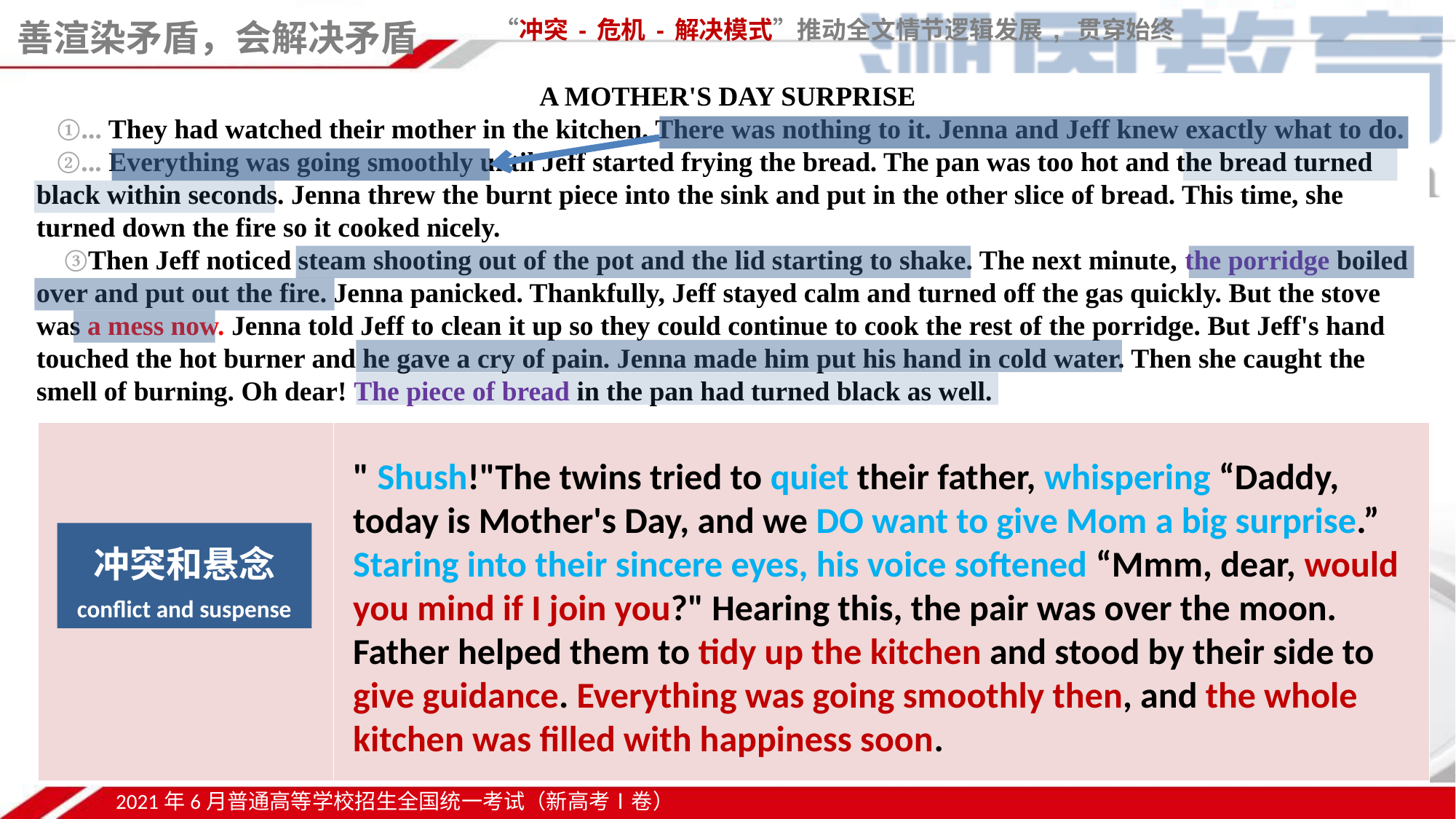

善渲染矛盾，会解决矛盾        “冲突-危机-解决模式”推动全文情节逻辑发展, 贯穿始终
A MOTHER'S DAY SURPRISE
   ①... They had watched their mother in the kitchen. There was nothing to it. Jenna and Jeff knew exactly what to do.
   ②... Everything was going smoothly until Jeff started frying the bread. The pan was too hot and the bread turned black within seconds. Jenna threw the burnt piece into the sink and put in the other slice of bread. This time, she turned down the fire so it cooked nicely.
    ③Then Jeff noticed steam shooting out of the pot and the lid starting to shake. The next minute, the porridge boiled over and put out the fire. Jenna panicked. Thankfully, Jeff stayed calm and turned off the gas quickly. But the stove was a mess now. Jenna told Jeff to clean it up so they could continue to cook the rest of the porridge. But Jeff's hand touched the hot burner and he gave a cry of pain. Jenna made him put his hand in cold water. Then she caught the smell of burning. Oh dear! The piece of bread in the pan had turned black as well.

|  |  |
| --- | --- |
" Shush!"The twins tried to quiet their father, whispering “Daddy, today is Mother's Day, and we DO want to give Mom a big surprise.” Staring into their sincere eyes, his voice softened “Mmm, dear, would you mind if I join you?" Hearing this, the pair was over the moon. Father helped them to tidy up the kitchen and stood by their side to give guidance. Everything was going smoothly then, and the whole kitchen was filled with happiness soon.
冲突和悬念
 conflict and suspense
2021年6月普通高等学校招生全国统一考试（新高考Ⅰ卷）